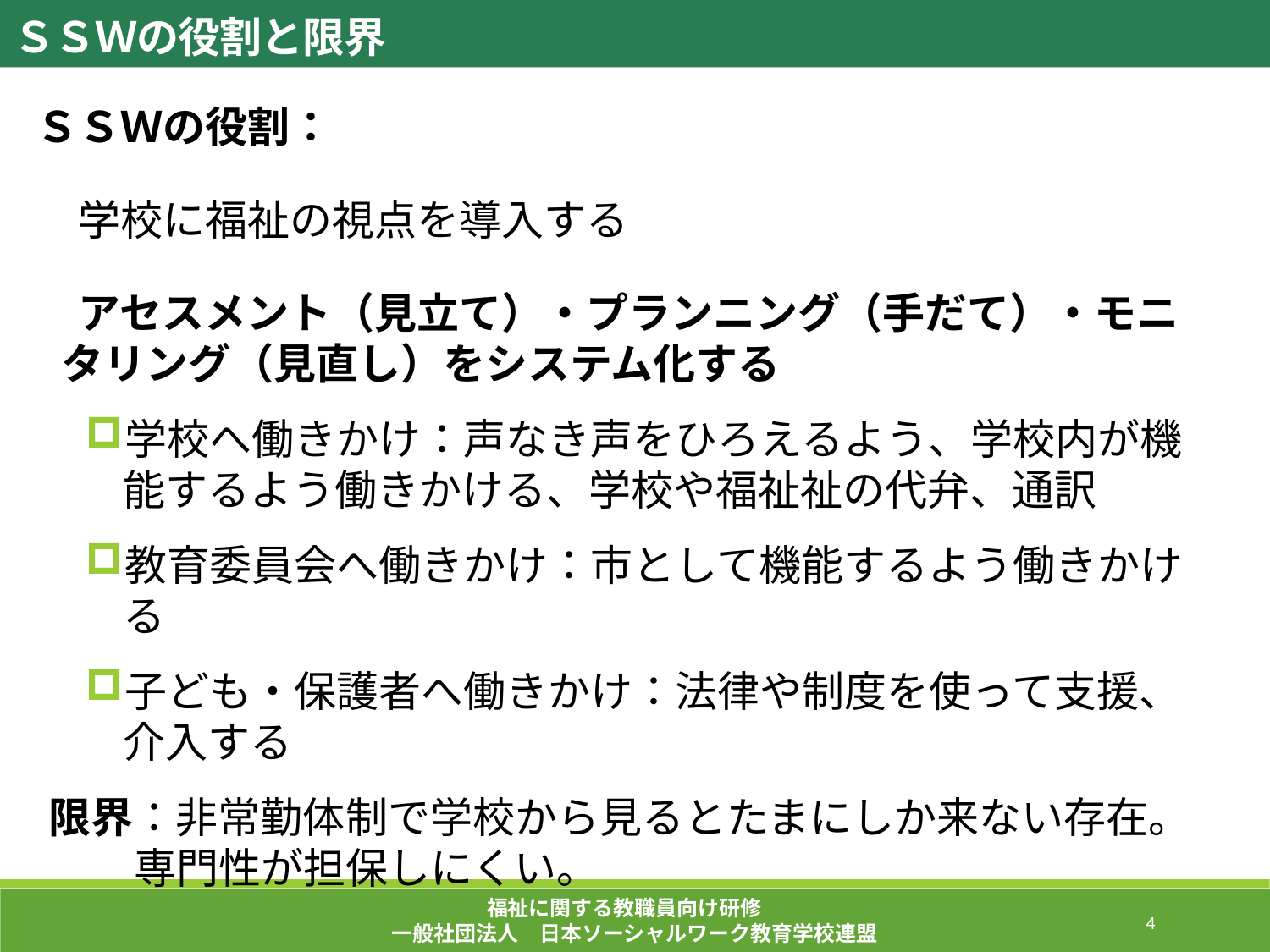

ＳＳＷの役割と限界
ＳＳＷの役割：
　学校に福祉の視点を導入する
　アセスメント（見立て）・プランニング（手だて）・モニタリング（見直し）をシステム化する
学校へ働きかけ：声なき声をひろえるよう、学校内が機能するよう働きかける、学校や福祉祉の代弁、通訳
教育委員会へ働きかけ：市として機能するよう働きかける
子ども・保護者へ働きかけ：法律や制度を使って支援、介入する
限界：非常勤体制で学校から見るとたまにしか来ない存在。
         専門性が担保しにくい。

福祉に関する教職員向け研修
一般社団法人　日本ソーシャルワーク教育学校連盟
4